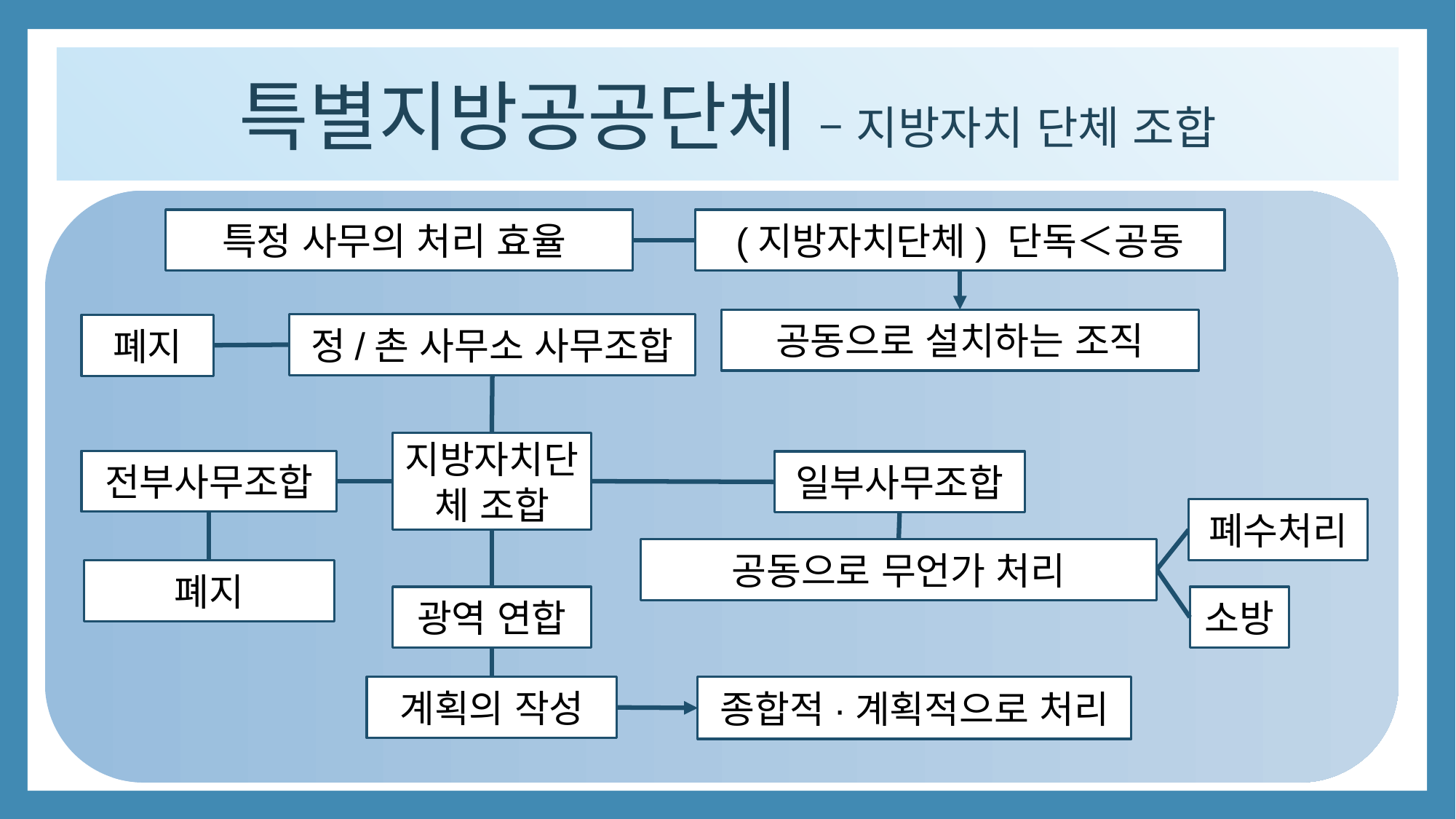

특별지방공공단체 – 지방자치 단체 조합

특정 사무의 처리 효율
(지방자치단체) 단독＜공동
공동으로 설치하는 조직
정/촌 사무소 사무조합
폐지
지방자치단체 조합
전부사무조합
일부사무조합
폐수처리
공동으로 무언가 처리
폐지
소방
광역 연합
계획의 작성
종합적·계획적으로 처리